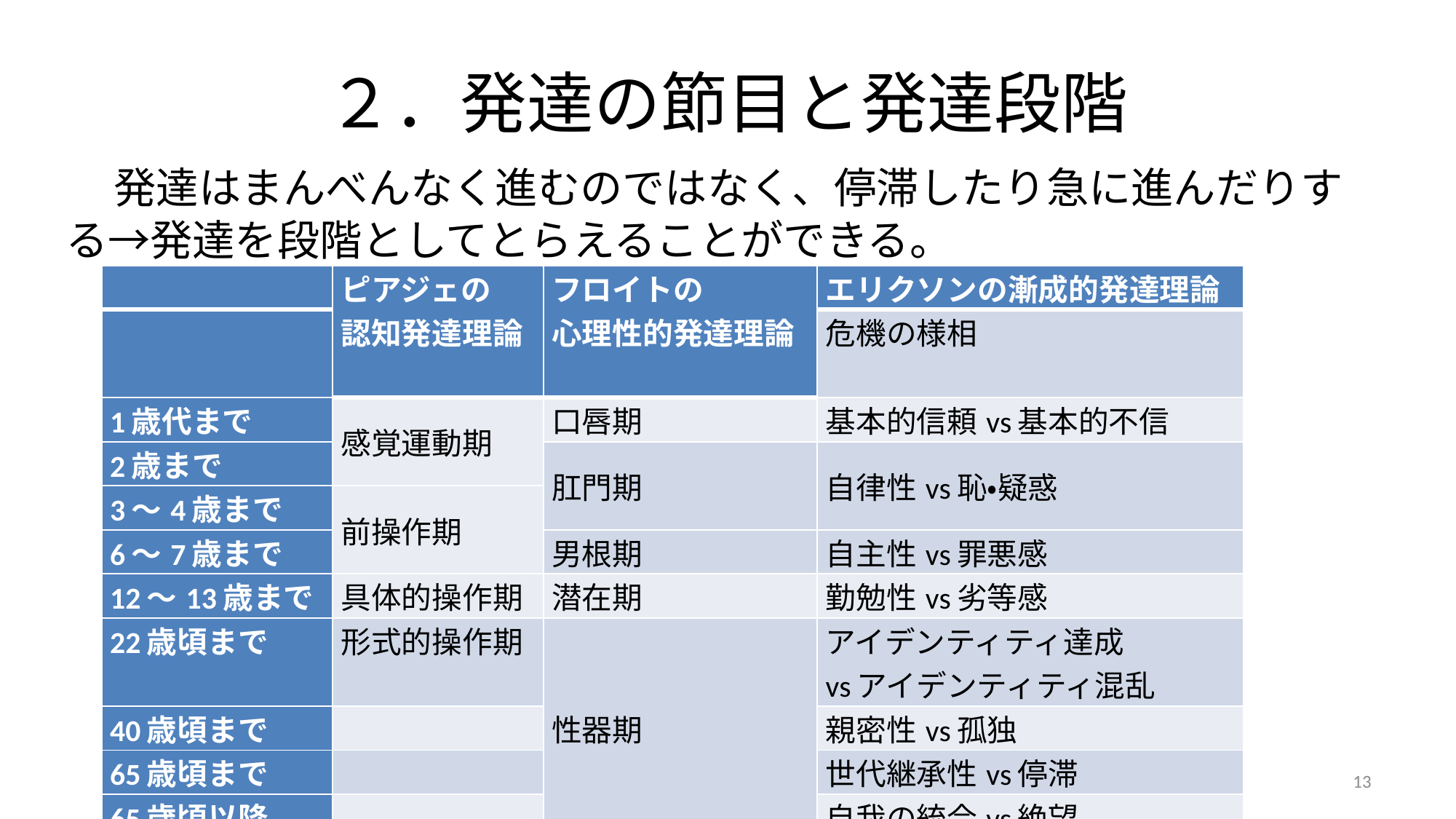

# ２．発達の節目と発達段階
　発達はまんべんなく進むのではなく、停滞したり急に進んだりする→発達を段階としてとらえることができる。
|  | ピアジェの 認知発達理論 | フロイトの 心理性的発達理論 | エリクソンの漸成的発達理論 |
| --- | --- | --- | --- |
|  |  |  | 危機の様相 |
| 1歳代まで | 感覚運動期 | 口唇期 | 基本的信頼vs基本的不信 |
| 2歳まで |  | 肛門期 | 自律性vs恥・疑惑 |
| 3～4歳まで | 前操作期 |  |  |
| 6～7歳まで |  | 男根期 | 自主性vs罪悪感 |
| 12～13歳まで | 具体的操作期 | 潜在期 | 勤勉性vs劣等感 |
| 22歳頃まで | 形式的操作期 | 性器期 | アイデンティティ達成 vsアイデンティティ混乱 |
| 40歳頃まで |  |  | 親密性vs孤独 |
| 65歳頃まで |  |  | 世代継承性vs停滞 |
| 65歳頃以降 |  |  | 自我の統合vs絶望 |
13